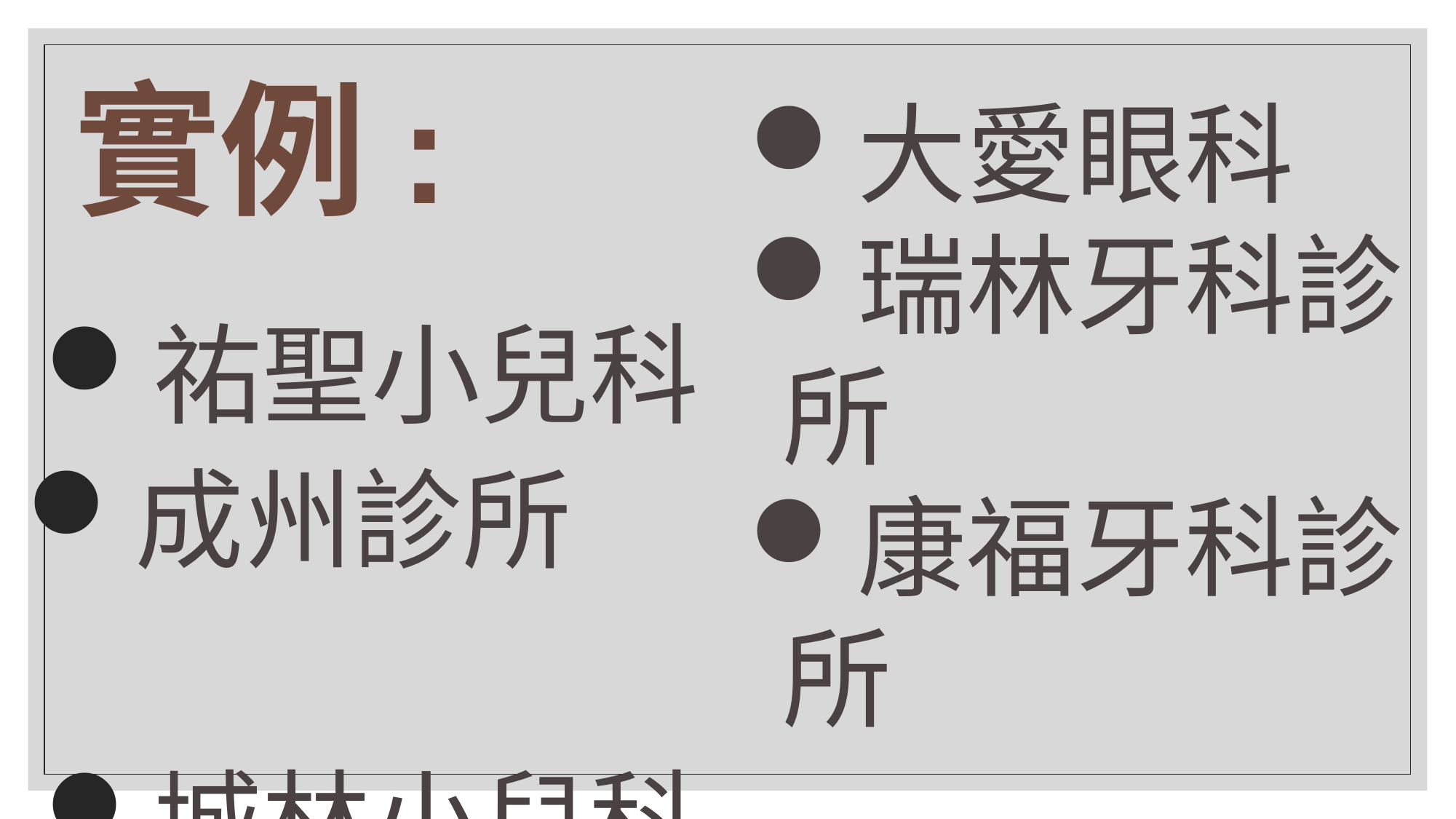

# 實例:
大愛眼科
瑞林牙科診所
康福牙科診所
祐聖小兒科
成州診所
城林小兒科